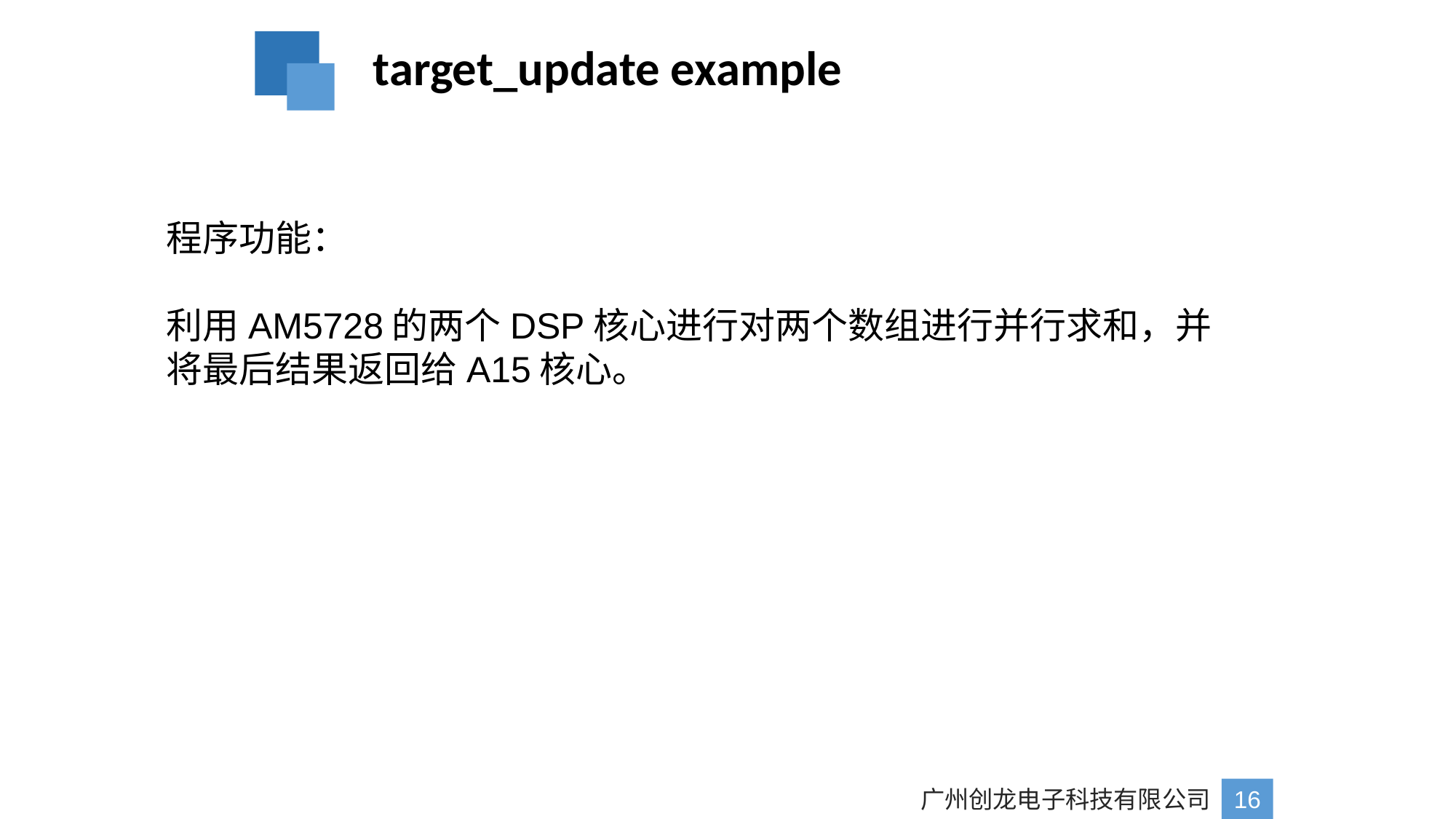

target_update example

程序功能：

利用AM5728的两个DSP核心进行对两个数组进行并行求和，并将最后结果返回给A15核心。

广州创龙电子科技有限公司
16